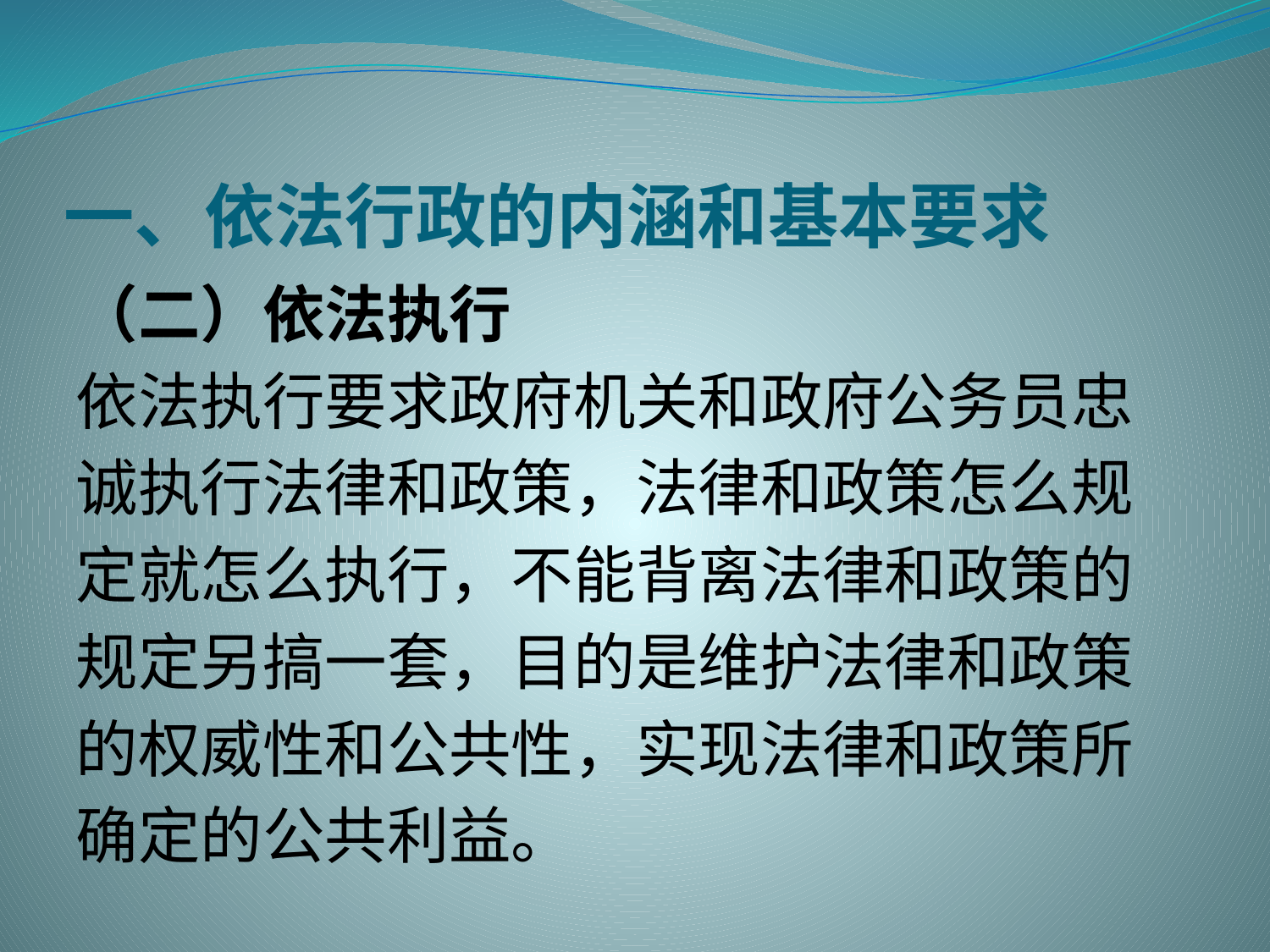

# 一、依法行政的内涵和基本要求
（二）依法执行
依法执行要求政府机关和政府公务员忠
诚执行法律和政策，法律和政策怎么规
定就怎么执行，不能背离法律和政策的
规定另搞一套，目的是维护法律和政策
的权威性和公共性，实现法律和政策所
确定的公共利益。